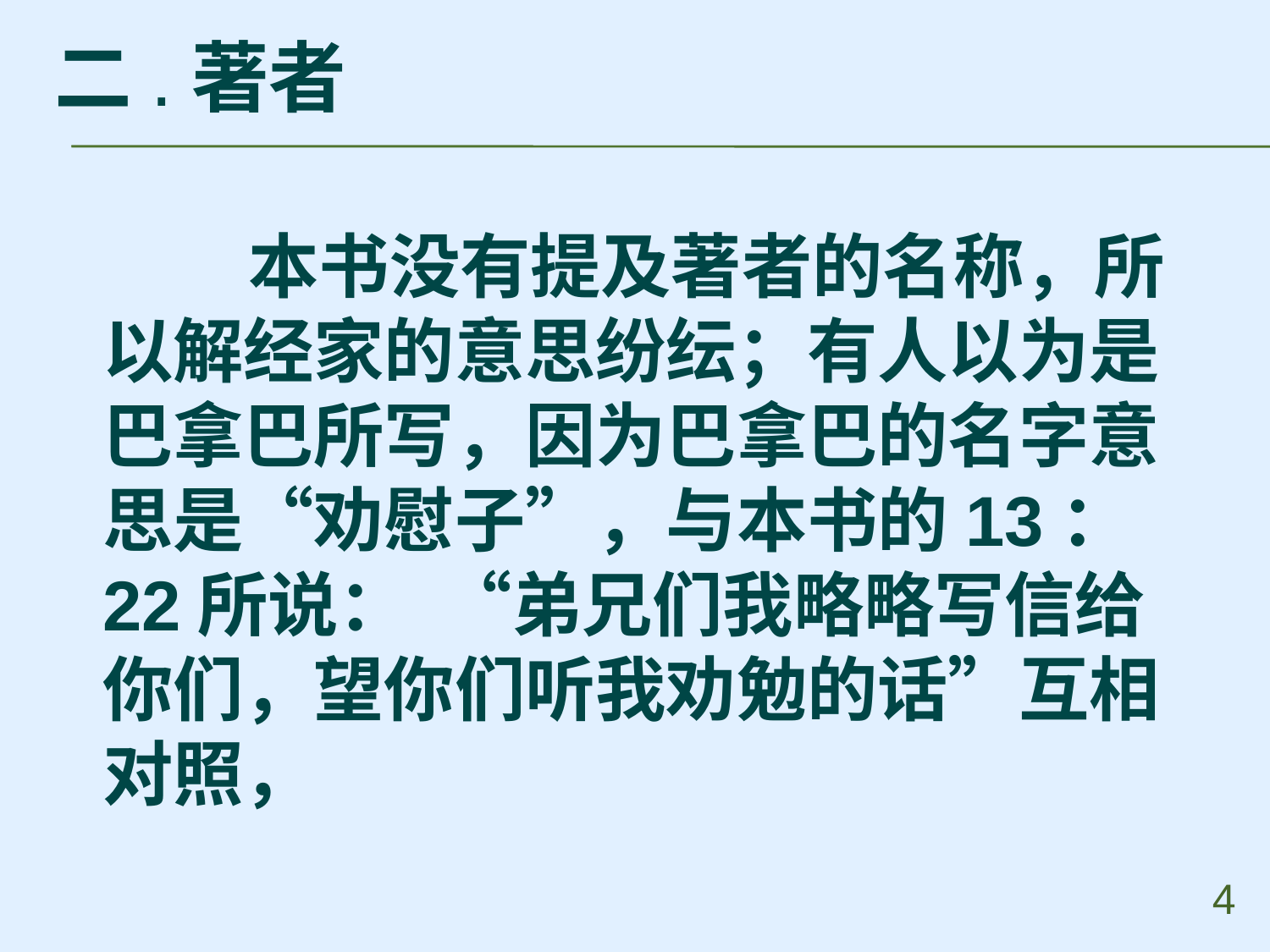

# 二.著者
           本书没有提及著者的名称，所以解经家的意思纷纭；有人以为是巴拿巴所写，因为巴拿巴的名字意思是“劝慰子”，与本书的13：22所说：  “弟兄们我略略写信给你们，望你们听我劝勉的话”互相对照，
4